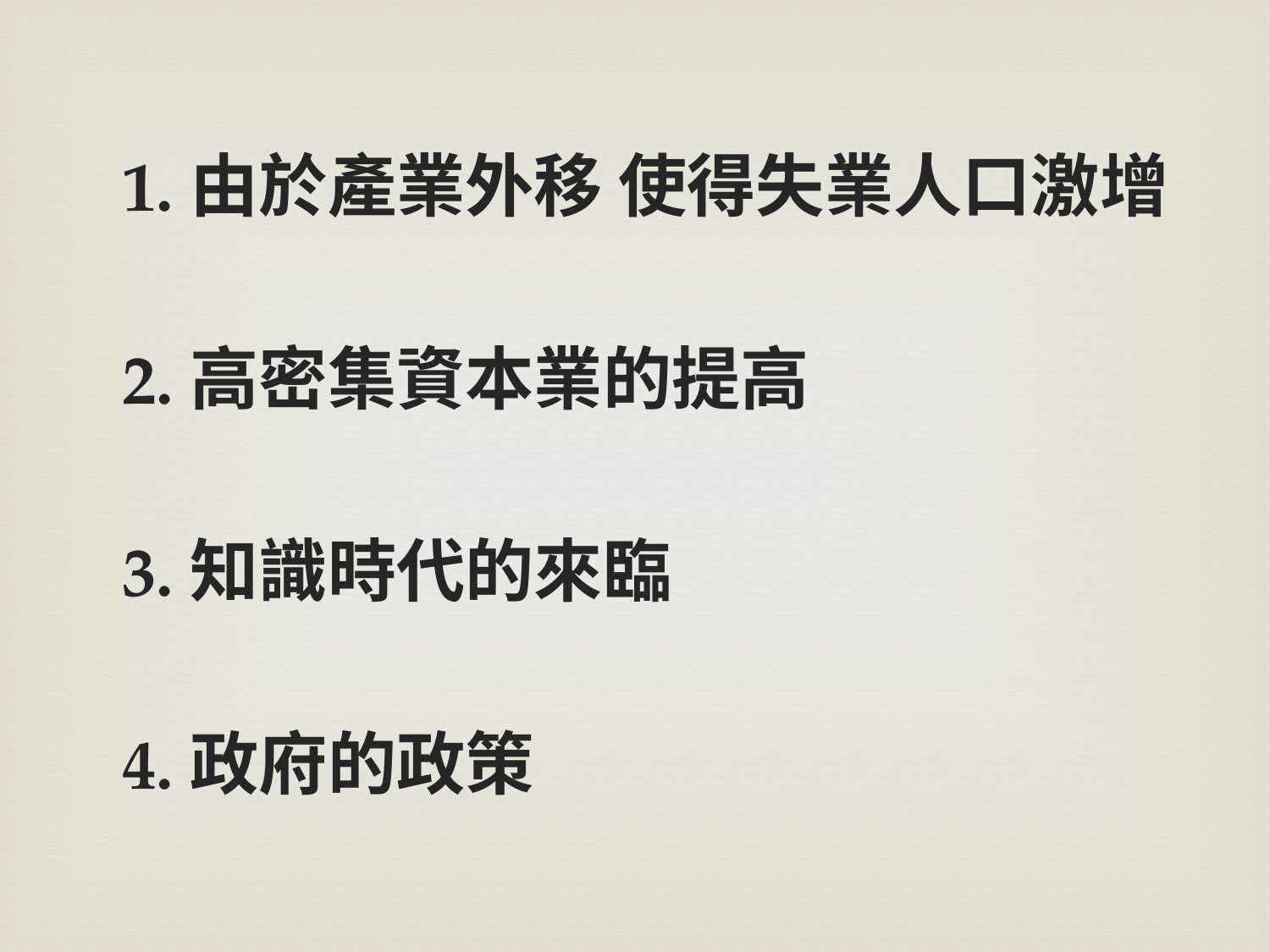

1.由於產業外移 使得失業人口激增

2.高密集資本業的提高

3.知識時代的來臨

4.政府的政策